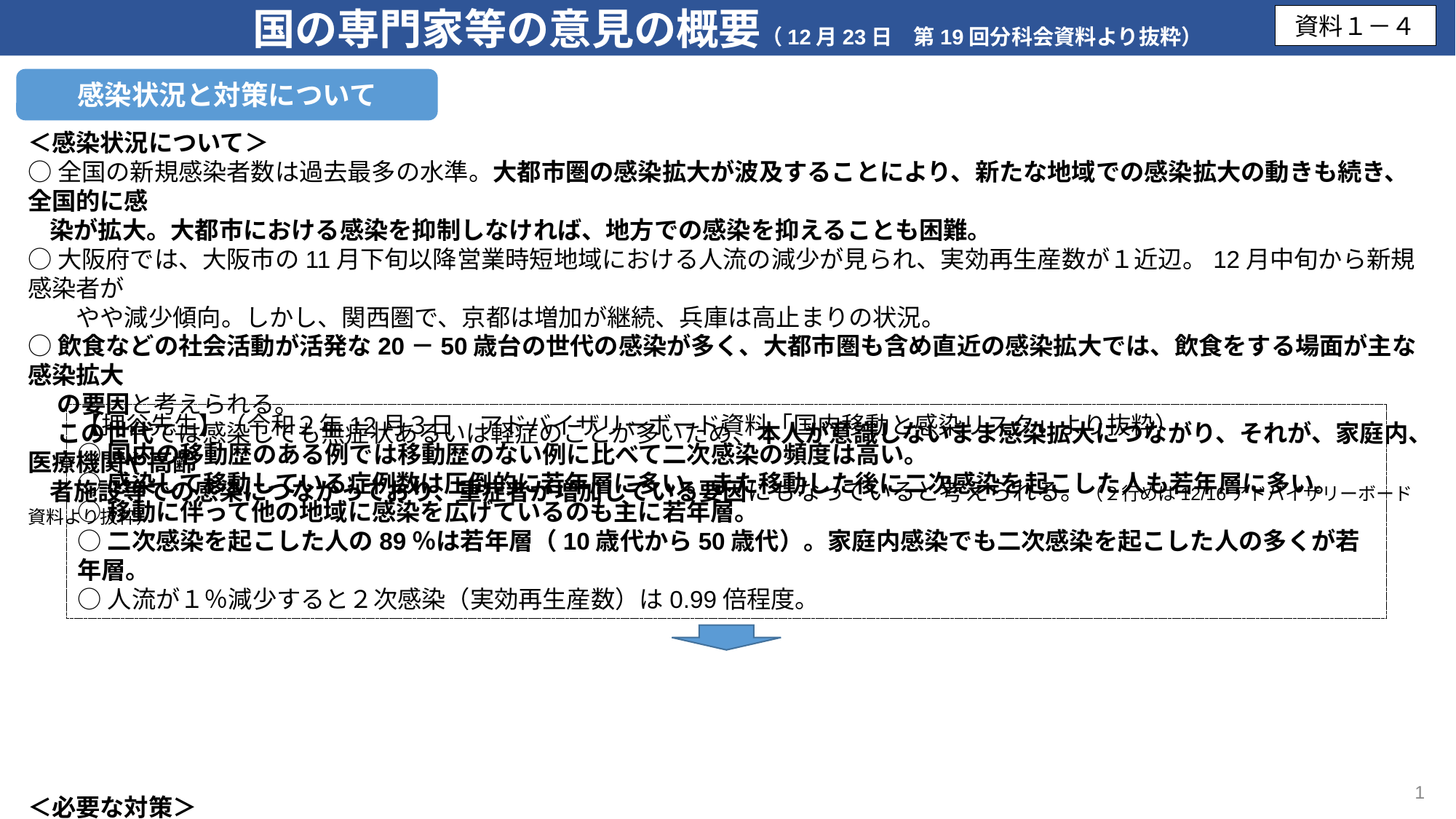

国の専門家等の意見の概要（12月23日　第19回分科会資料より抜粋）
資料１－４
感染状況と対策について
＜感染状況について＞
○全国の新規感染者数は過去最多の水準。大都市圏の感染拡大が波及することにより、新たな地域での感染拡大の動きも続き、全国的に感
   染が拡大。大都市における感染を抑制しなければ、地方での感染を抑えることも困難。
○大阪府では、大阪市の11月下旬以降営業時短地域における人流の減少が見られ、実効再生産数が１近辺。12月中旬から新規感染者が
　　やや減少傾向。しかし、関西圏で、京都は増加が継続、兵庫は高止まりの状況。
○飲食などの社会活動が活発な20－50歳台の世代の感染が多く、大都市圏も含め直近の感染拡大では、飲食をする場面が主な感染拡大
　 の要因と考えられる。
　 この世代では感染しても無症状あるいは軽症のことが多いため、本人が意識しないまま感染拡大につながり、それが、家庭内、医療機関や高齢
   者施設等での感染につながっており、重症者が増加している要因にもなっていると考えられる。（２行めは12/16アドバイザリーボード資料より抜粋）

＜必要な対策＞
○シナリオ３（感染拡大継続地域）及び２（感染高止まり地域）相当地域においては取組の強化が必要。感染拡大が見られる場合には、
　 飲食店の時短要請等の対策も検討する必要がある。
○市民の皆様には忘年会や新年会を避けるとともに、年末年始の買い物も混雑を避けるなど静かな年末年始を過ごしていただくよう、適切かつ
　　強力なメッセージの発信が求められる。
【押谷先生】（令和２年12月３日　アドバイザリーボード資料「国内移動と感染リスク」より抜粋）
○国内の移動歴のある例では移動歴のない例に比べて二次感染の頻度は高い。
○感染して移動している症例数は圧倒的に若年層に多い。また移動した後に二次感染を起こした人も若年層に多い。
○移動に伴って他の地域に感染を広げているのも主に若年層。
○二次感染を起こした人の89％は若年層（10歳代から50歳代）。家庭内感染でも二次感染を起こした人の多くが若年層。
○人流が１％減少すると２次感染（実効再生産数）は0.99倍程度。

1